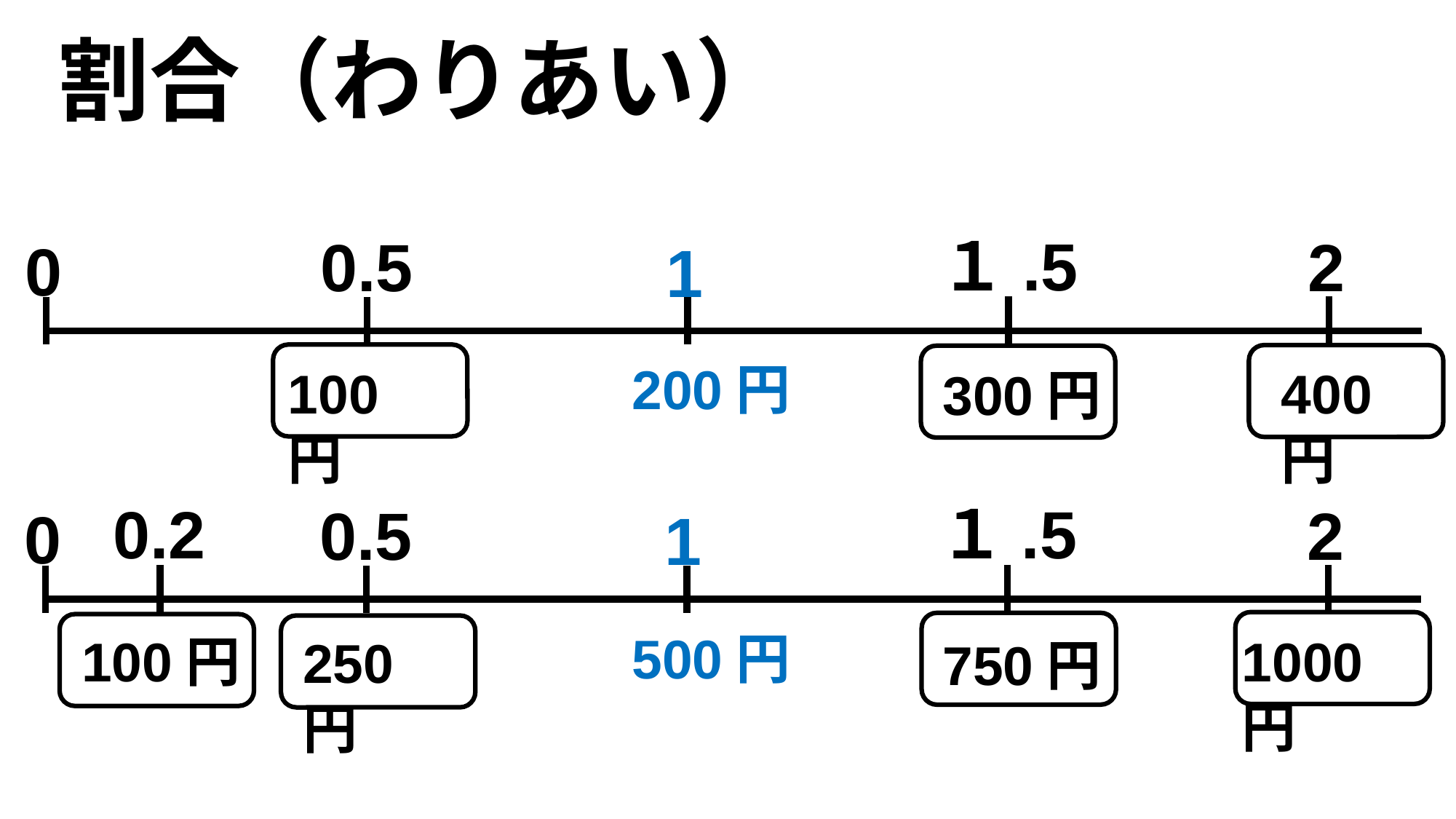

割合（わりあい）
１.5
0.5
2
0
1

200円
100円
400円
300円
0.2
１.5
0.5
2
0
1

500円
1000円
100円
250円
750円